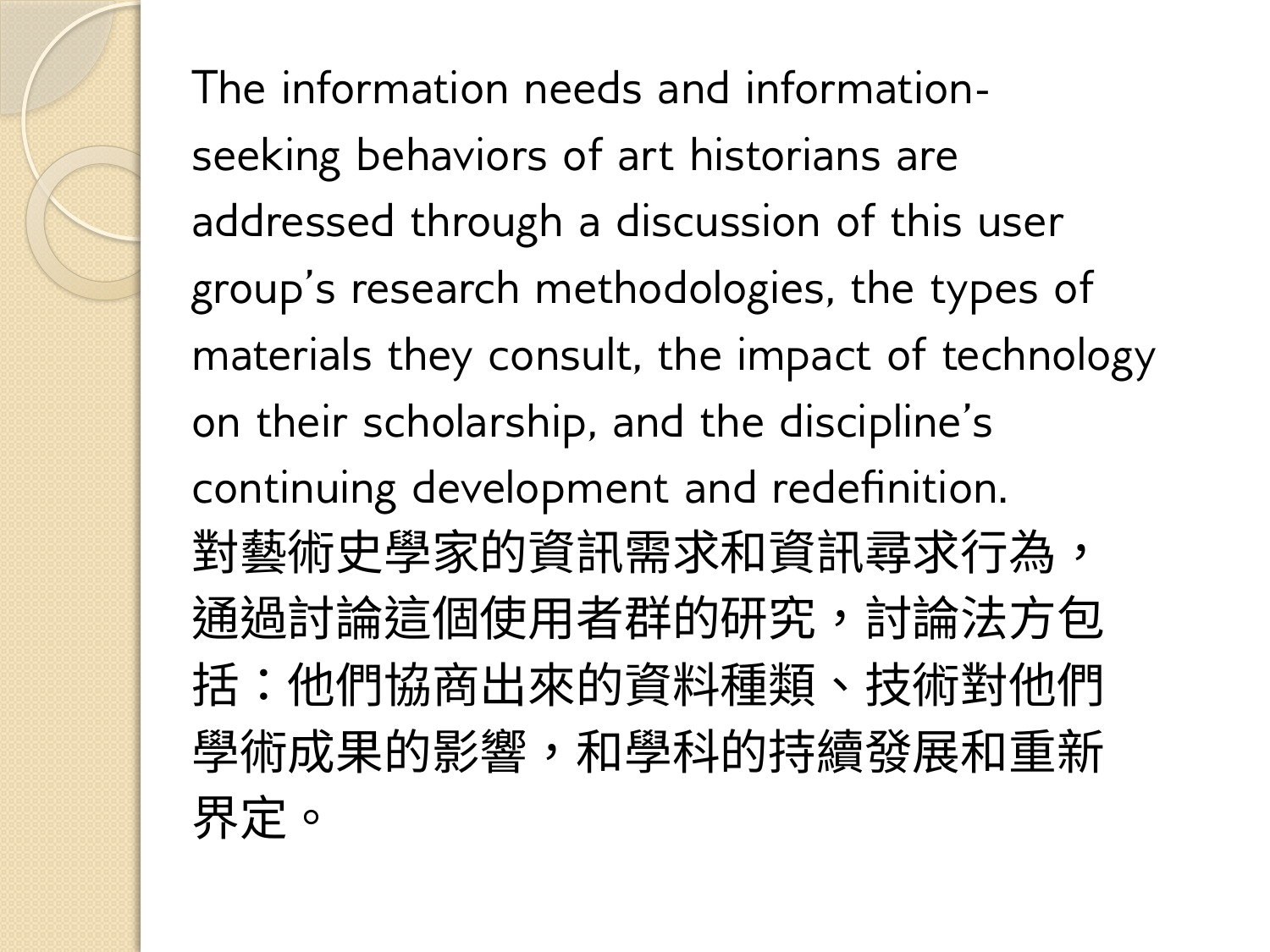

The information needs and information-
seeking behaviors of art historians are
addressed through a discussion of this user
group’s research methodologies, the types of
materials they consult, the impact of technology
on their scholarship, and the discipline’s
continuing development and redefinition.
對藝術史學家的資訊需求和資訊尋求行為，
通過討論這個使用者群的研究，討論法方包
括：他們協商出來的資料種類、技術對他們
學術成果的影響，和學科的持續發展和重新
界定。